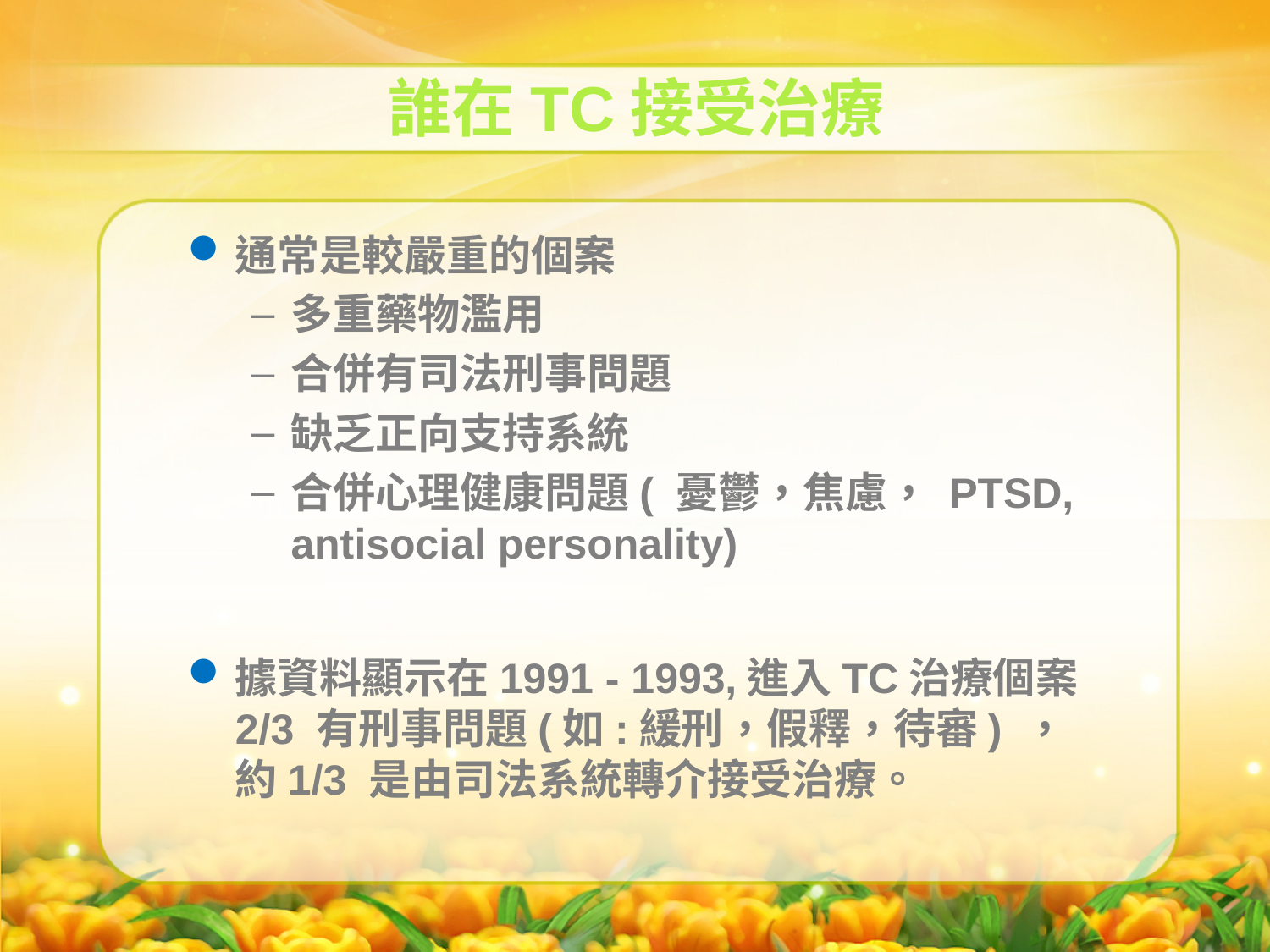

誰在TC接受治療
通常是較嚴重的個案
多重藥物濫用
合併有司法刑事問題
缺乏正向支持系統
合併心理健康問題( 憂鬱，焦慮， PTSD, antisocial personality)

據資料顯示在1991 - 1993,進入TC治療個案2/3 有刑事問題(如:緩刑，假釋，待審) ，約1/3 是由司法系統轉介接受治療。